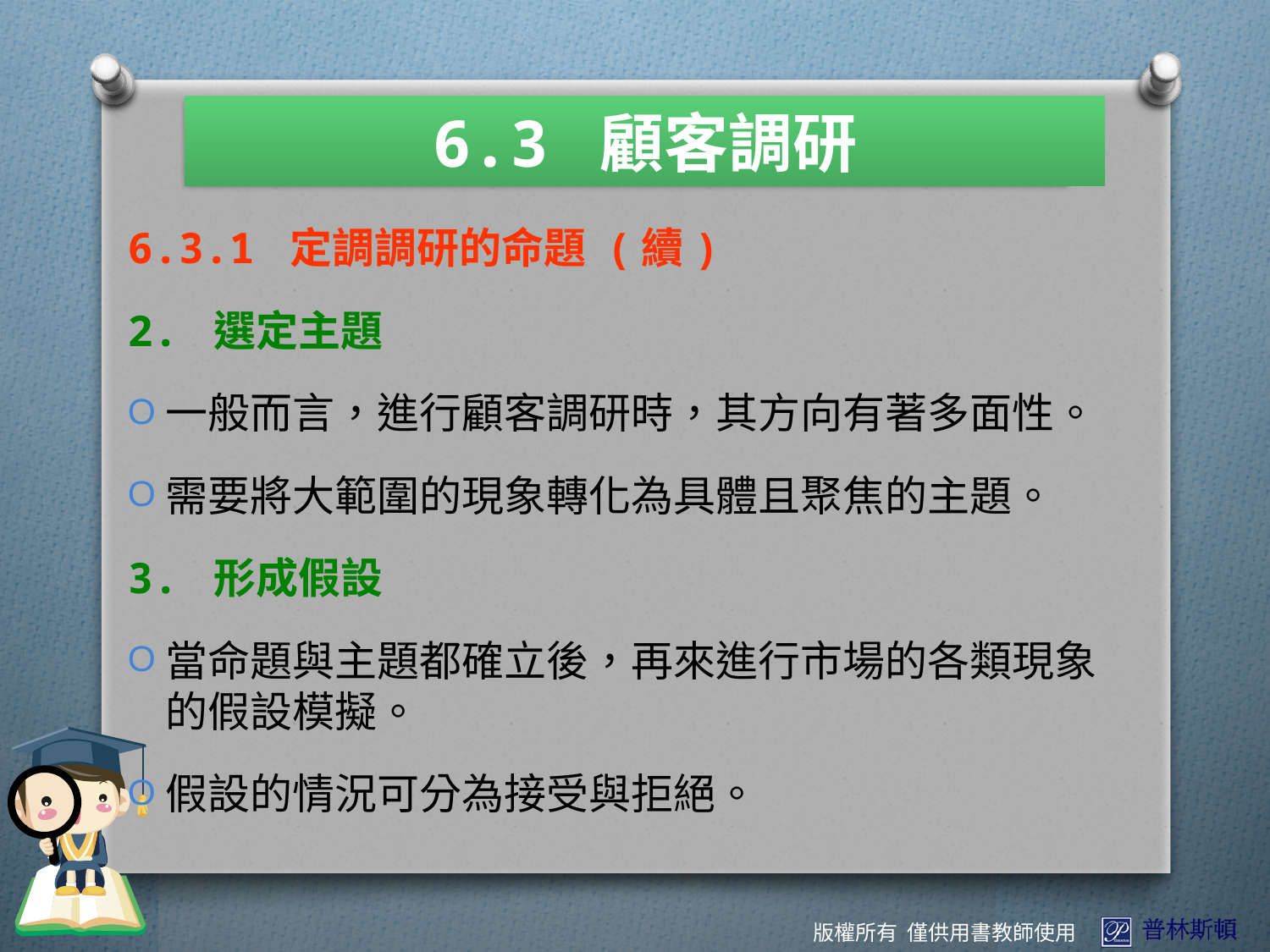

6.3 顧客調研
6.3.1 定調調研的命題 (續)
2. 選定主題
一般而言，進行顧客調研時，其方向有著多面性。
需要將大範圍的現象轉化為具體且聚焦的主題。
3. 形成假設
當命題與主題都確立後，再來進行市場的各類現象的假設模擬。
假設的情況可分為接受與拒絕。